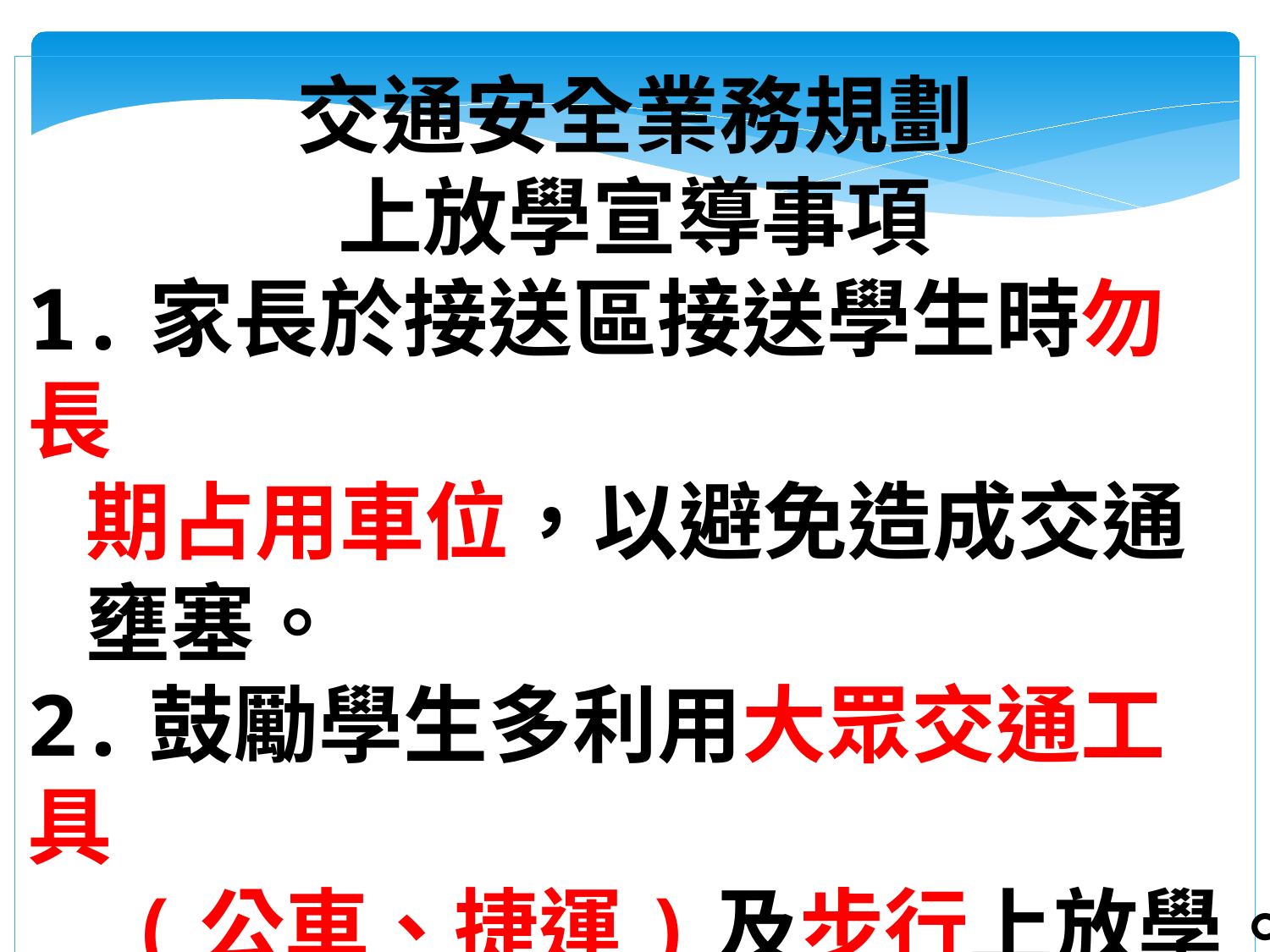

交通安全業務規劃
上放學宣導事項
1.家長於接送區接送學生時勿長
  期占用車位，以避免造成交通
  壅塞。
2.鼓勵學生多利用大眾交通工具
  (公車、捷運)及步行上放學。